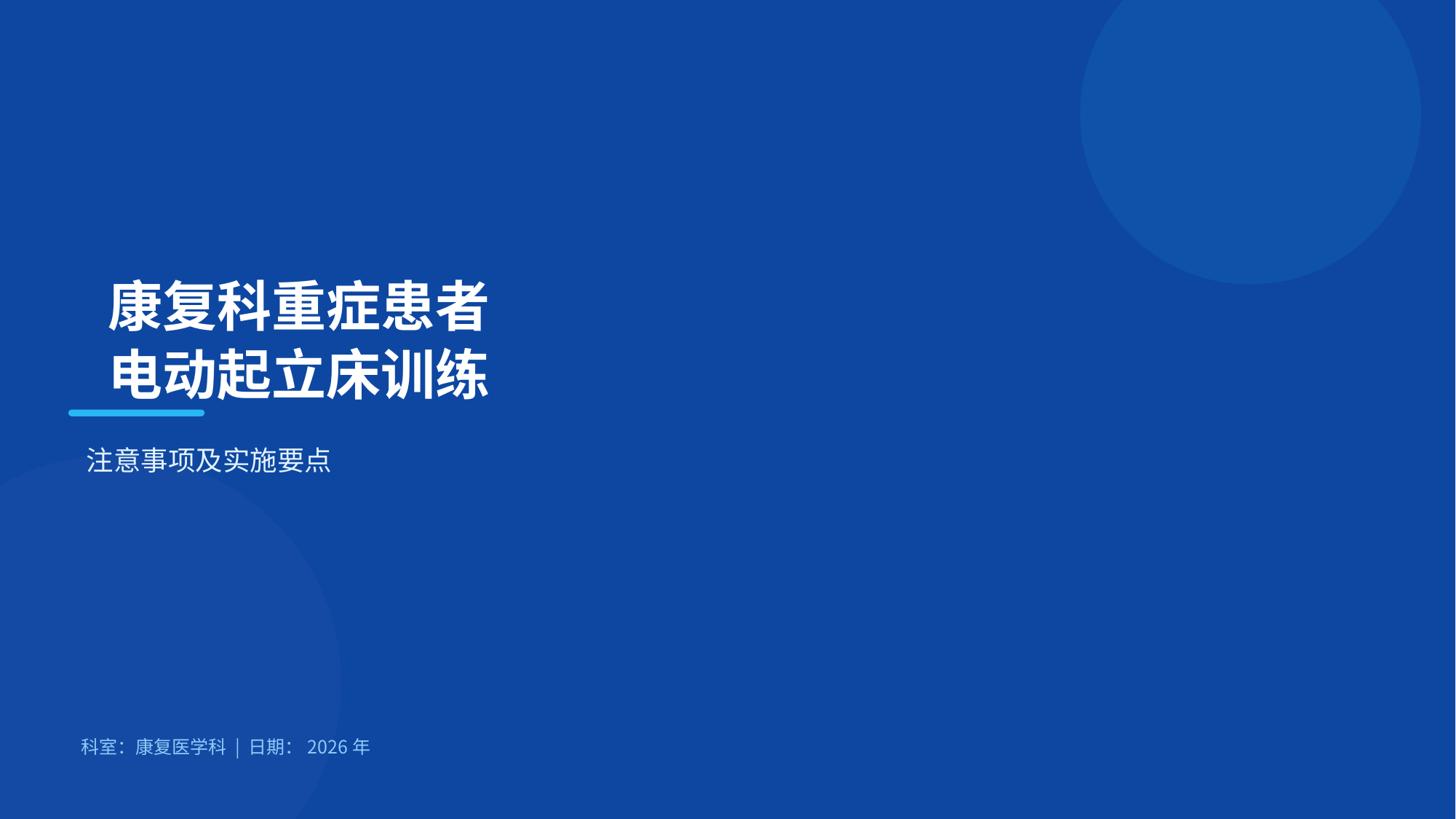

康复科重症患者
电动起立床训练

注意事项及实施要点
科室：康复医学科 | 日期：2026年